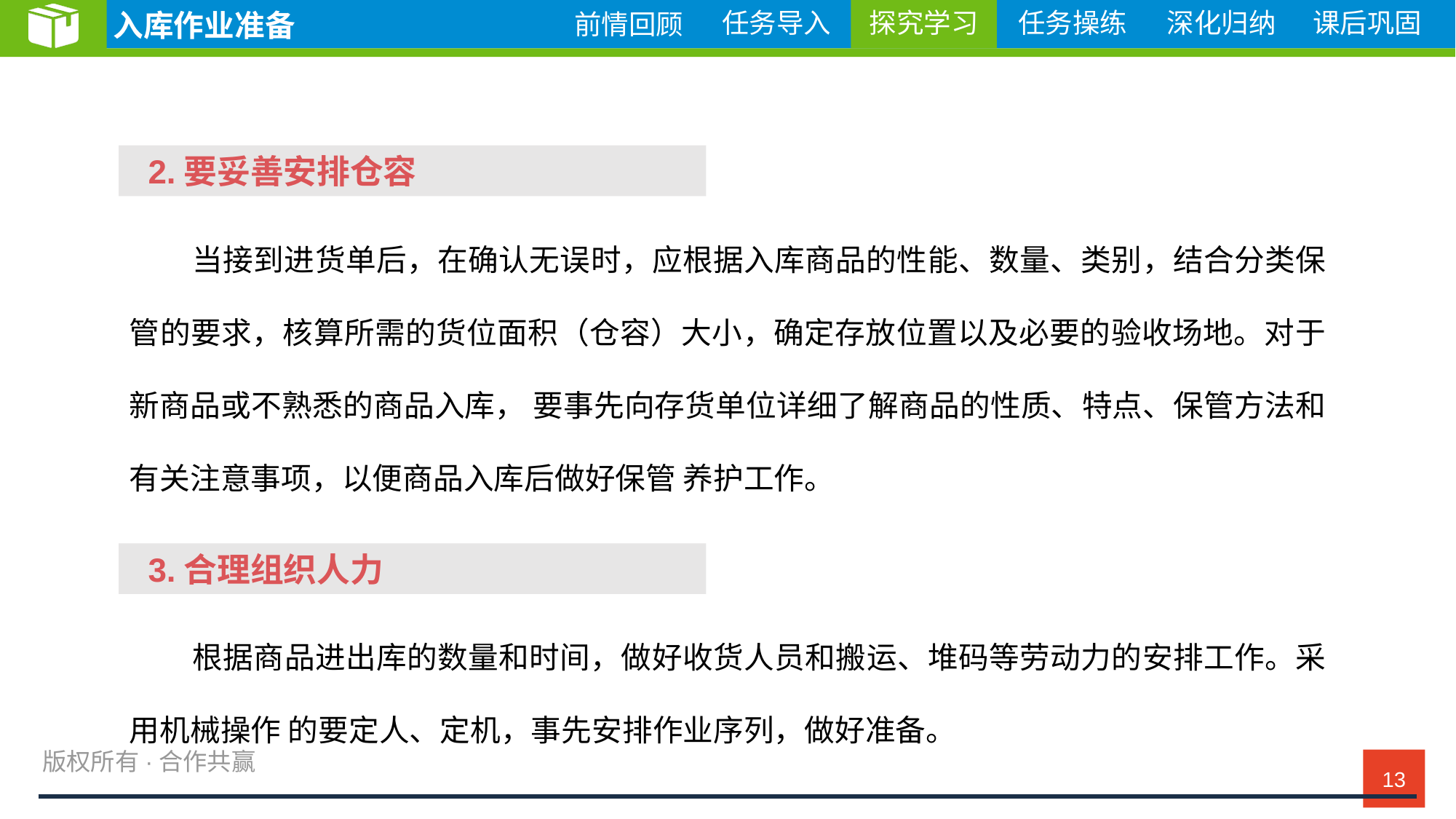

探究学习
  2.要妥善安排仓容
当接到进货单后，在确认无误时，应根据入库商品的性能、数量、类别，结合分类保管的要求，核算所需的货位面积（仓容）大小，确定存放位置以及必要的验收场地。对于新商品或不熟悉的商品入库， 要事先向存货单位详细了解商品的性质、特点、保管方法和有关注意事项，以便商品入库后做好保管 养护工作。
  3.合理组织人力
根据商品进出库的数量和时间，做好收货人员和搬运、堆码等劳动力的安排工作。采用机械操作 的要定人、定机，事先安排作业序列，做好准备。
13